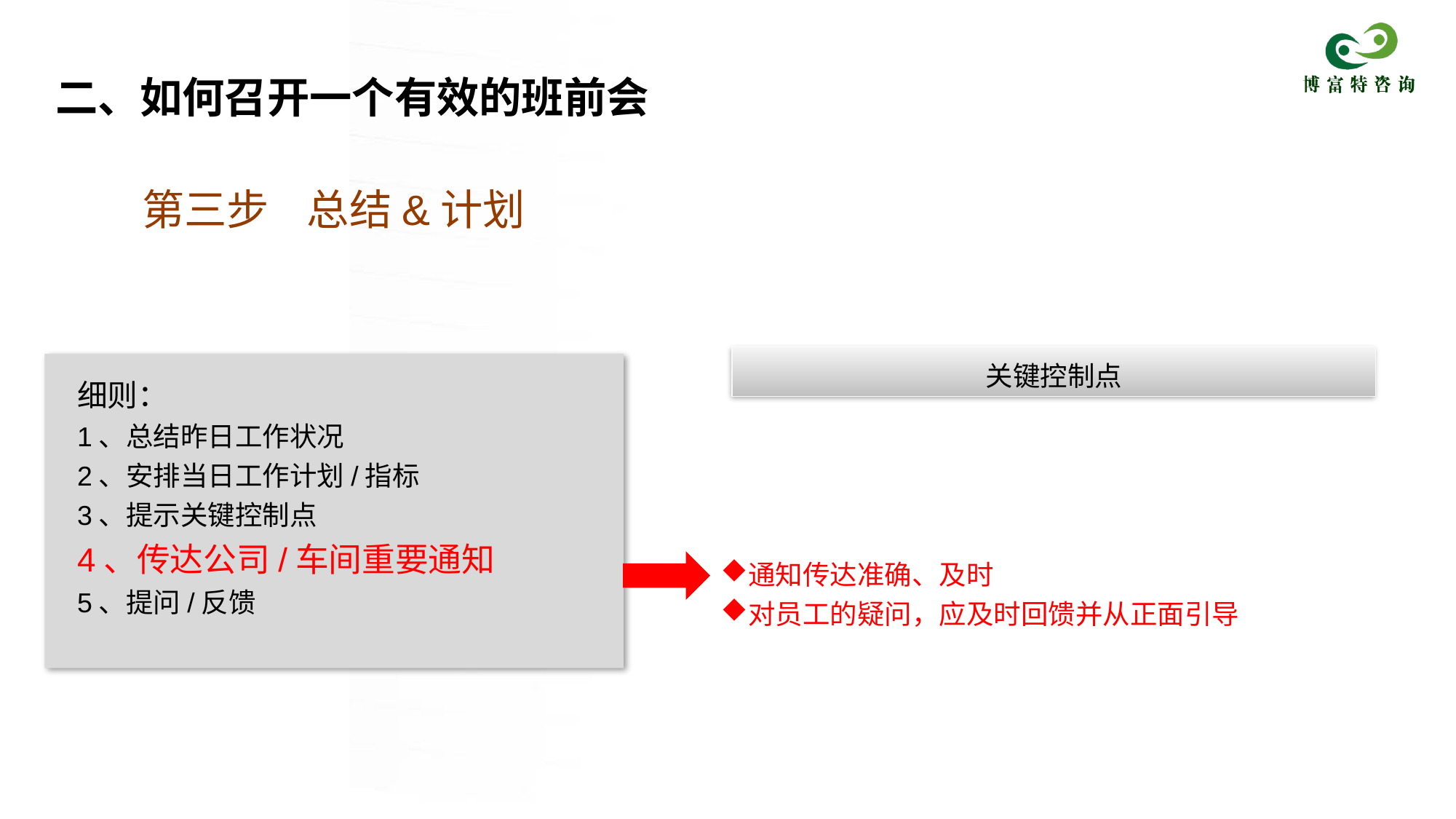

# 二、如何召开一个有效的班前会
第三步    总结&计划
关键控制点

细则：
1、总结昨日工作状况
2、安排当日工作计划/指标
3、提示关键控制点
4、传达公司/车间重要通知
5、提问/反馈
通知传达准确、及时
对员工的疑问，应及时回馈并从正面引导